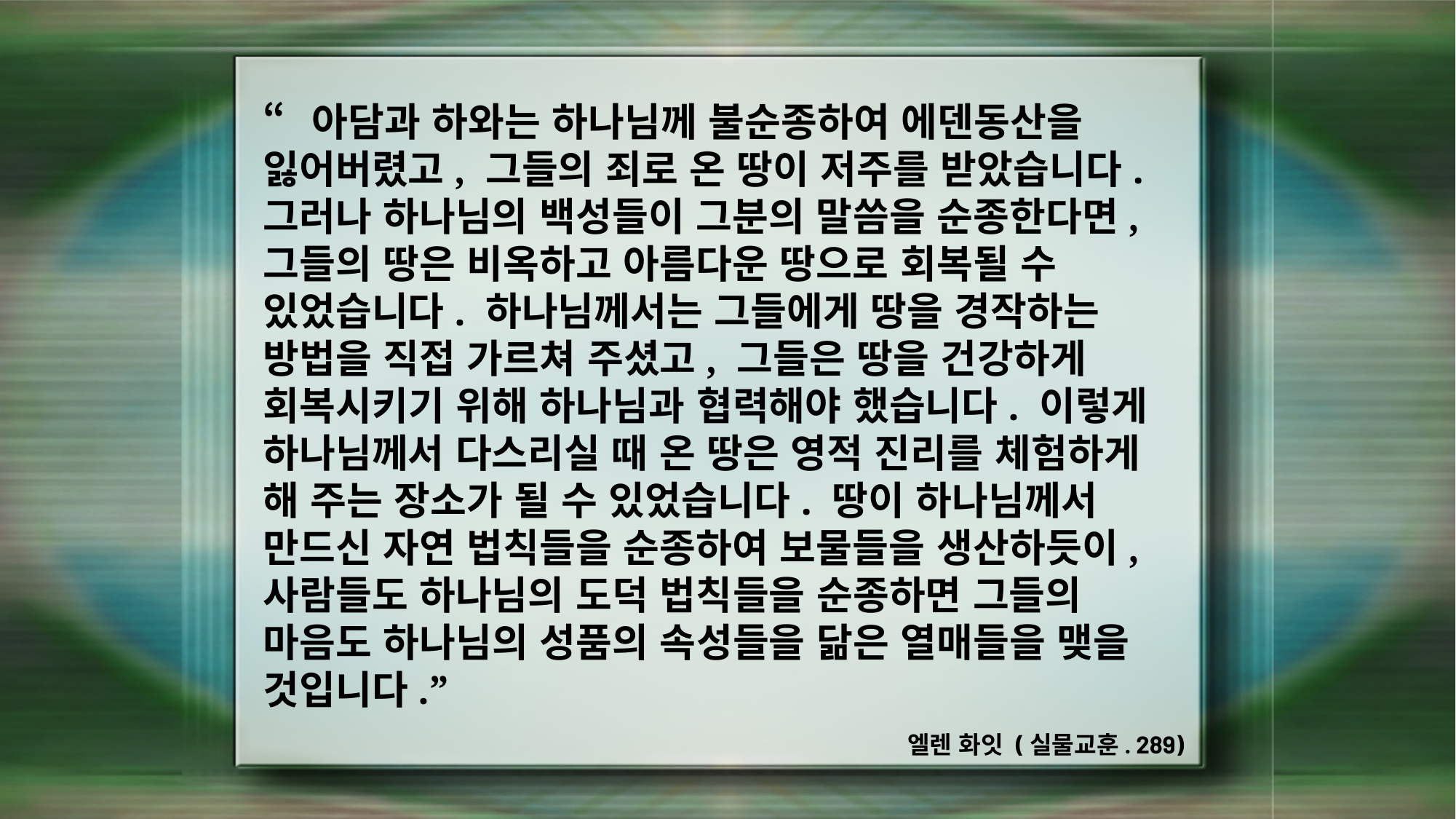

“아담과 하와는 하나님께 불순종하여 에덴동산을 잃어버렸고, 그들의 죄로 온 땅이 저주를 받았습니다. 그러나 하나님의 백성들이 그분의 말씀을 순종한다면, 그들의 땅은 비옥하고 아름다운 땅으로 회복될 수 있었습니다. 하나님께서는 그들에게 땅을 경작하는 방법을 직접 가르쳐 주셨고, 그들은 땅을 건강하게 회복시키기 위해 하나님과 협력해야 했습니다. 이렇게 하나님께서 다스리실 때 온 땅은 영적 진리를 체험하게 해 주는 장소가 될 수 있었습니다. 땅이 하나님께서 만드신 자연 법칙들을 순종하여 보물들을 생산하듯이, 사람들도 하나님의 도덕 법칙들을 순종하면 그들의 마음도 하나님의 성품의 속성들을 닮은 열매들을 맺을 것입니다.”
엘렌 화잇 (실물교훈. 289)